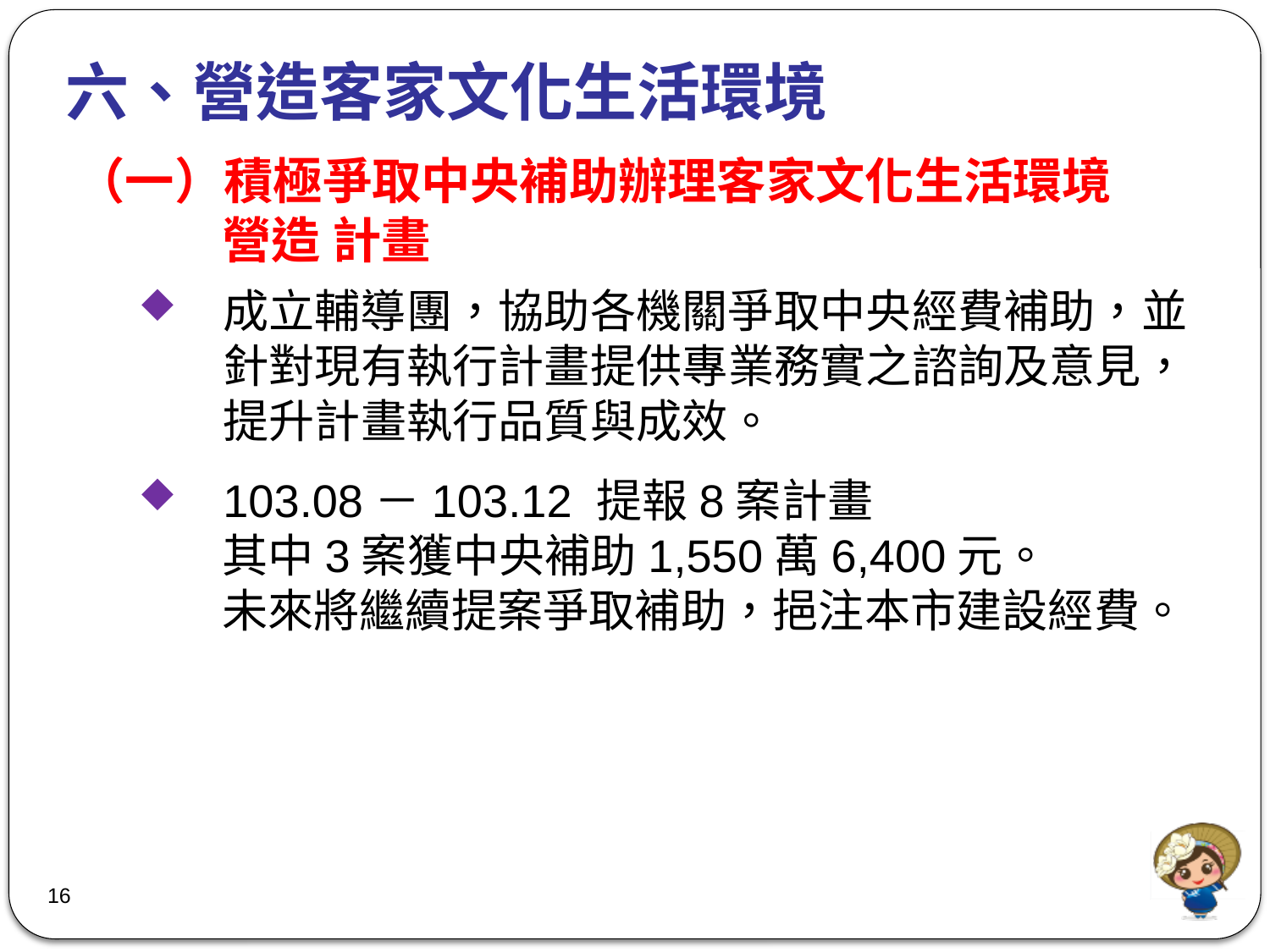

六、營造客家文化生活環境
（一）積極爭取中央補助辦理客家文化生活環境
            營造 計畫
成立輔導團，協助各機關爭取中央經費補助，並針對現有執行計畫提供專業務實之諮詢及意見，提升計畫執行品質與成效。

103.08－103.12 提報8案計畫
       其中3案獲中央補助1,550萬6,400元。
       未來將繼續提案爭取補助，挹注本市建設經費。
16